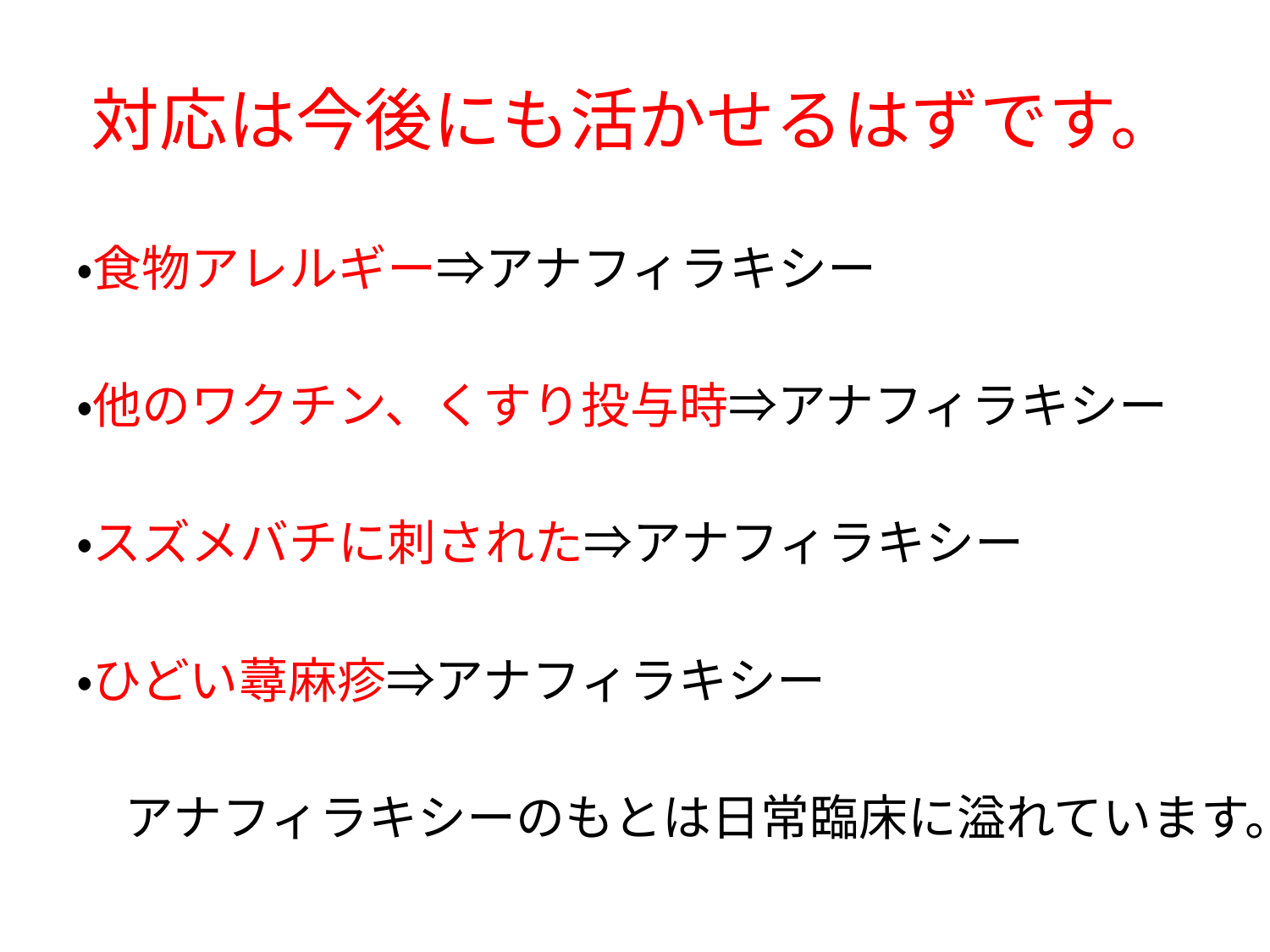

# 対応は今後にも活かせるはずです。

・食物アレルギー⇒アナフィラキシー

・他のワクチン、くすり投与時⇒アナフィラキシー

・スズメバチに刺された⇒アナフィラキシー

・ひどい蕁麻疹⇒アナフィラキシー

　アナフィラキシーのもとは日常臨床に溢れています。